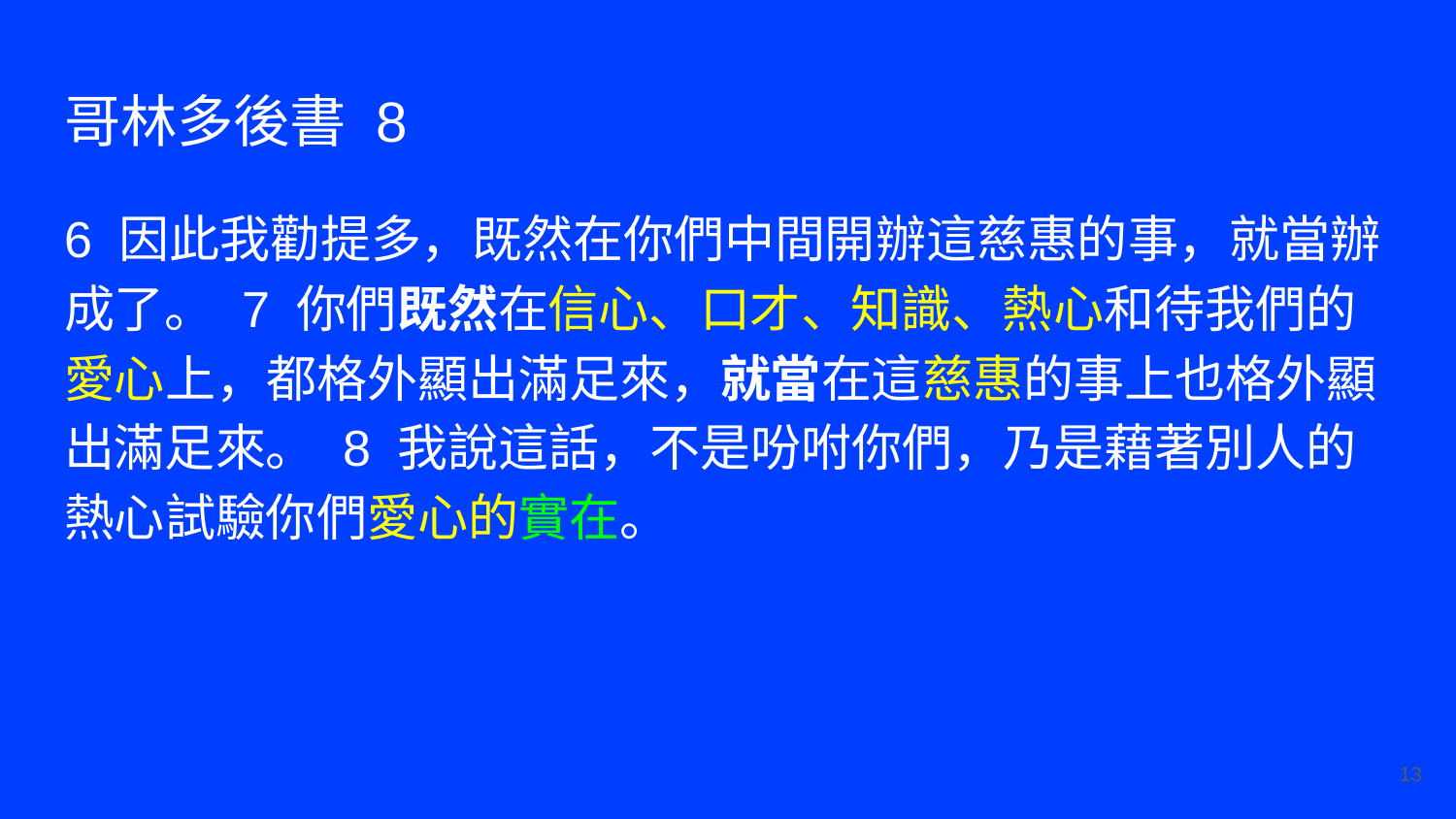

# 哥林多後書 8
6 因此我勸提多，既然在你們中間開辦這慈惠的事，就當辦成了。 7 你們既然在信心、口才、知識、熱心和待我們的愛心上，都格外顯出滿足來，就當在這慈惠的事上也格外顯出滿足來。 8 我說這話，不是吩咐你們，乃是藉著別人的熱心試驗你們愛心的實在。
13